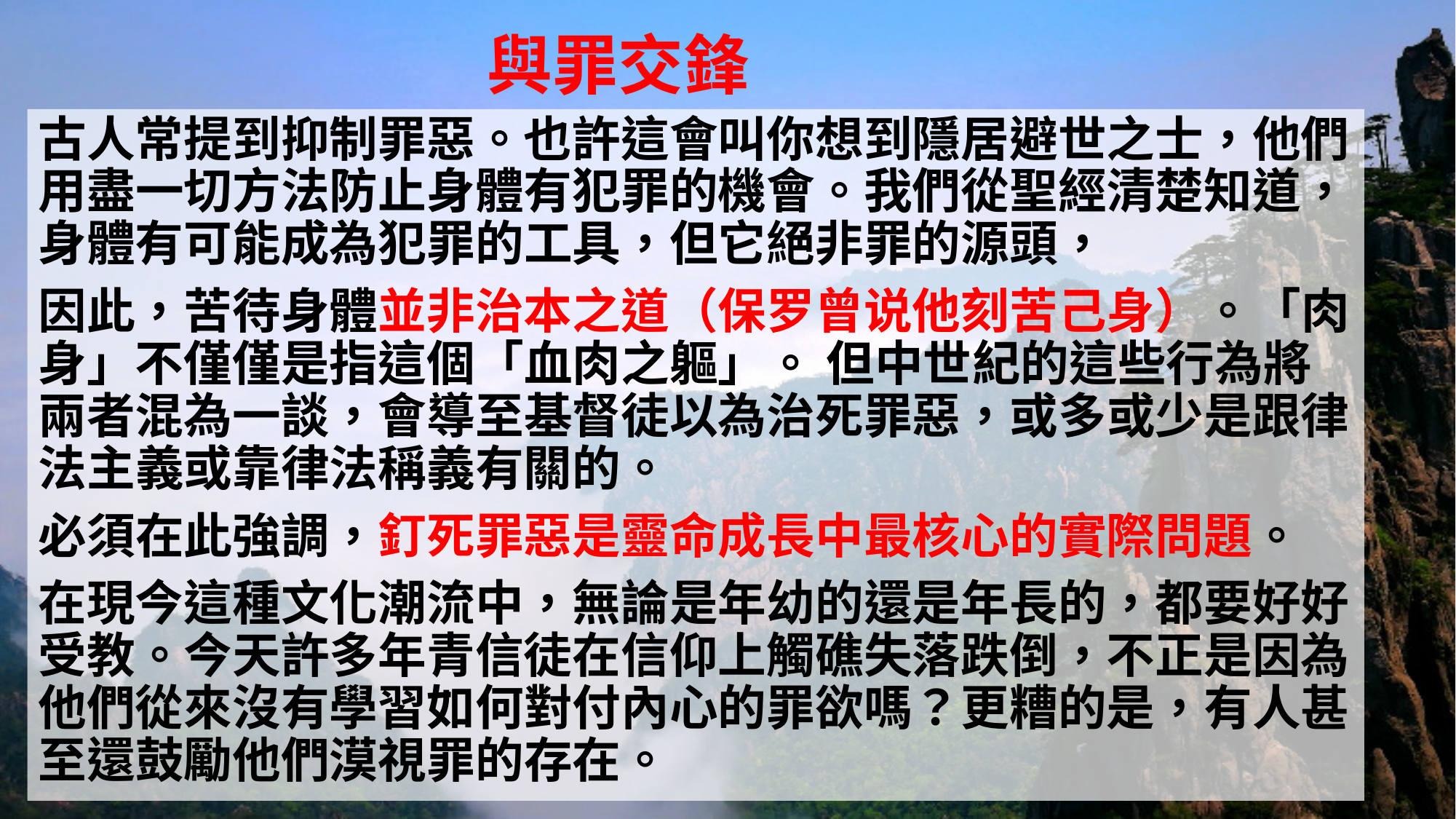

# 與罪交鋒
古人常提到抑制罪惡。也許這會叫你想到隱居避世之士，他們用盡一切方法防止身體有犯罪的機會。我們從聖經清楚知道，身體有可能成為犯罪的工具，但它絕非罪的源頭，
因此，苦待身體並非治本之道（保罗曾说他刻苦己身）。「肉身」不僅僅是指這個「血肉之軀」。 但中世紀的這些行為將兩者混為一談，會導至基督徒以為治死罪惡，或多或少是跟律法主義或靠律法稱義有關的。
必須在此強調，釘死罪惡是靈命成長中最核心的實際問題。
在現今這種文化潮流中，無論是年幼的還是年長的，都要好好受教。今天許多年青信徒在信仰上觸礁失落跌倒，不正是因為他們從來沒有學習如何對付內心的罪欲嗎？更糟的是，有人甚至還鼓勵他們漠視罪的存在。